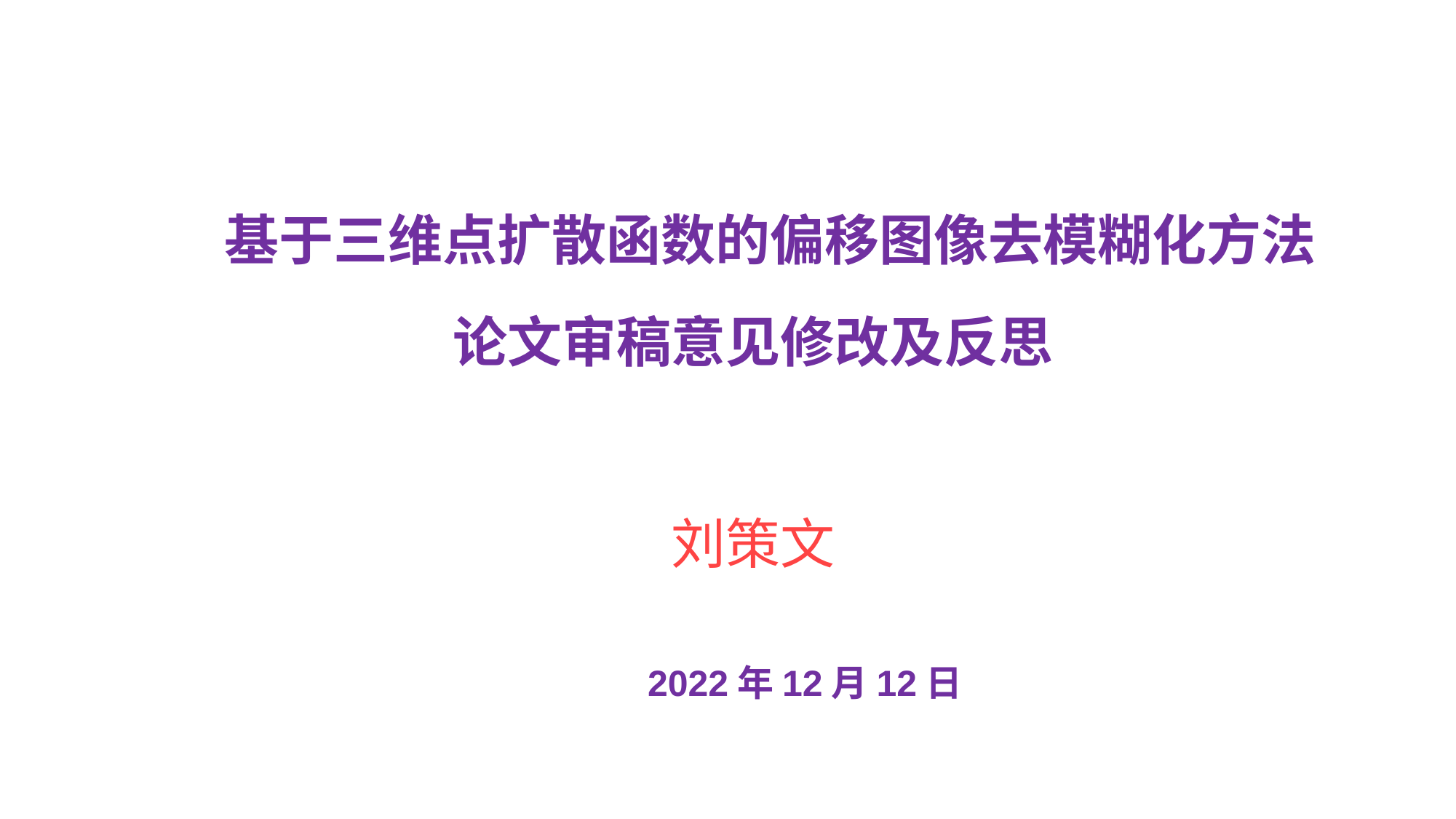

# 基于三维点扩散函数的偏移图像去模糊化方法 论文审稿意见修改及反思
刘策文
2022年12月12日